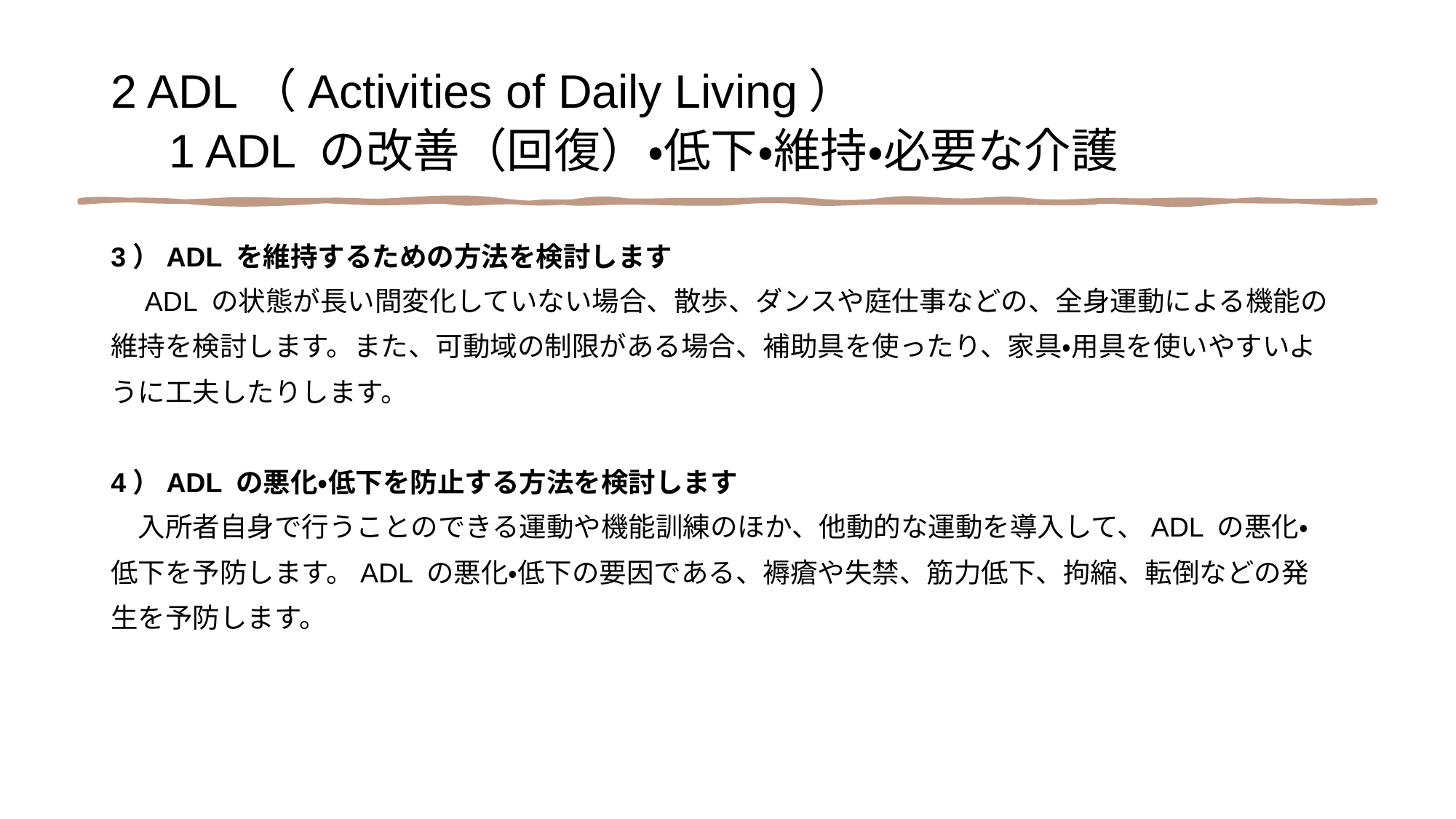

2 ADL（Activities of Daily Living）
　1 ADL の改善（回復）・低下・維持・必要な介護

3）ADL を維持するための方法を検討します
　ADL の状態が長い間変化していない場合、散歩、ダンスや庭仕事などの、全身運動による機能の
維持を検討します。また、可動域の制限がある場合、補助具を使ったり、家具・用具を使いやすいよ
うに工夫したりします。

4）ADL の悪化・低下を防止する方法を検討します
　入所者自身で行うことのできる運動や機能訓練のほか、他動的な運動を導入して、ADL の悪化・
低下を予防します。ADL の悪化・低下の要因である、褥瘡や失禁、筋力低下、拘縮、転倒などの発
生を予防します。